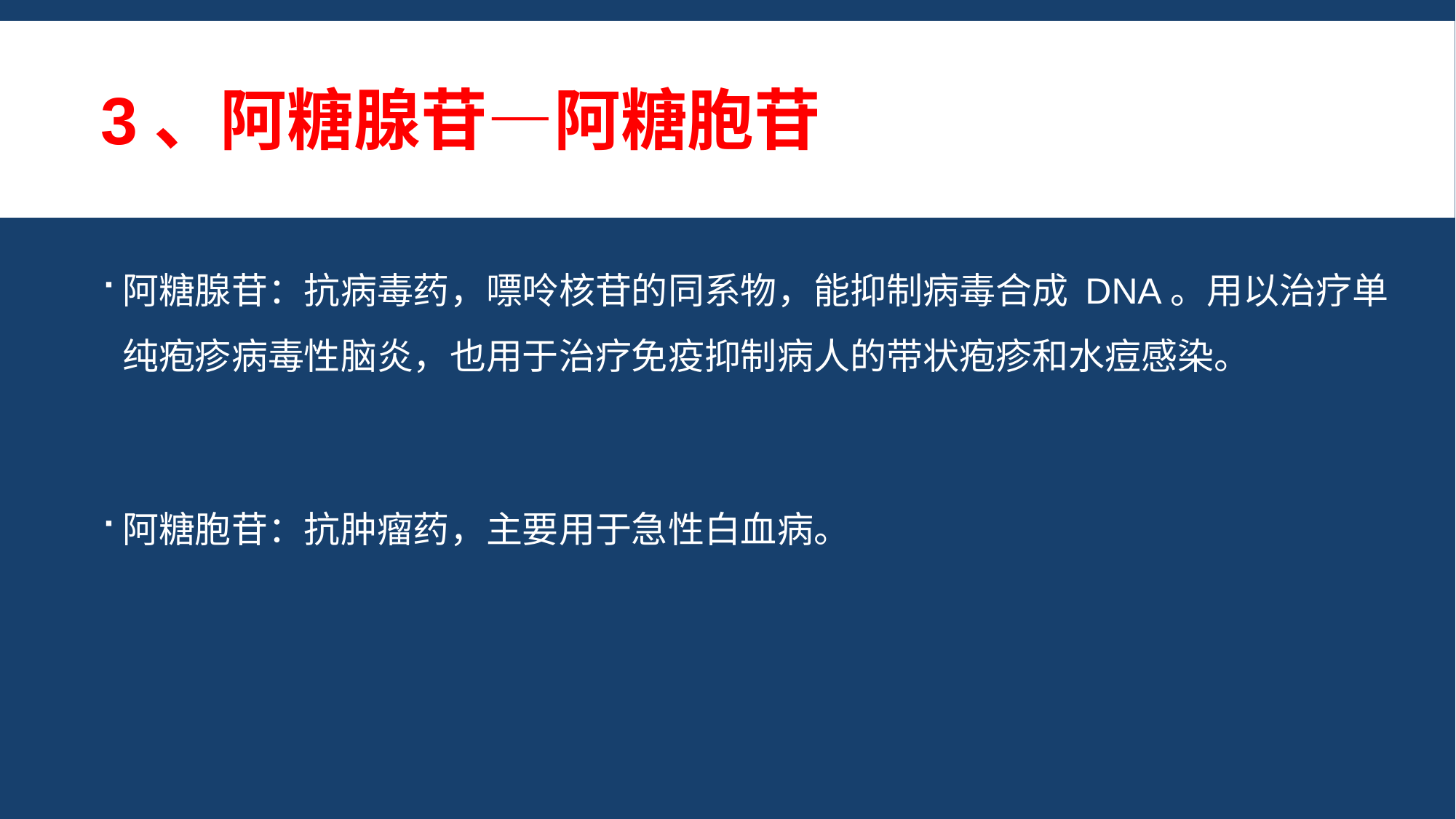

# 3、阿糖腺苷—阿糖胞苷
阿糖腺苷：抗病毒药，嘌呤核苷的同系物，能抑制病毒合成 DNA。用以治疗单纯疱疹病毒性脑炎，也用于治疗免疫抑制病人的带状疱疹和水痘感染。

阿糖胞苷：抗肿瘤药，主要用于急性白血病。